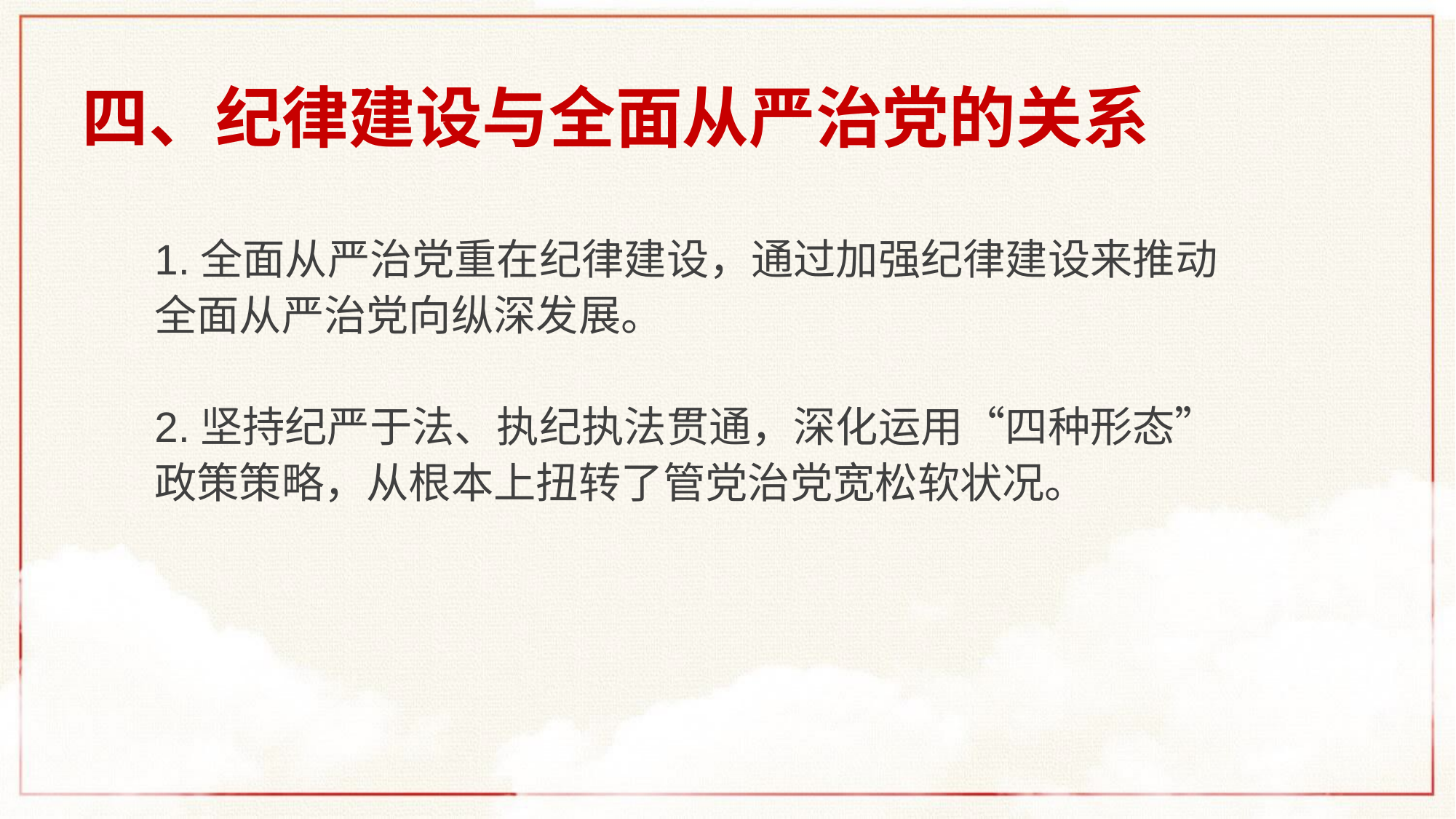

# 四、纪律建设与全面从严治党的关系
1.全面从严治党重在纪律建设，通过加强纪律建设来推动全面从严治党向纵深发展。

2.坚持纪严于法、执纪执法贯通，深化运用“四种形态”政策策略，从根本上扭转了管党治党宽松软状况。